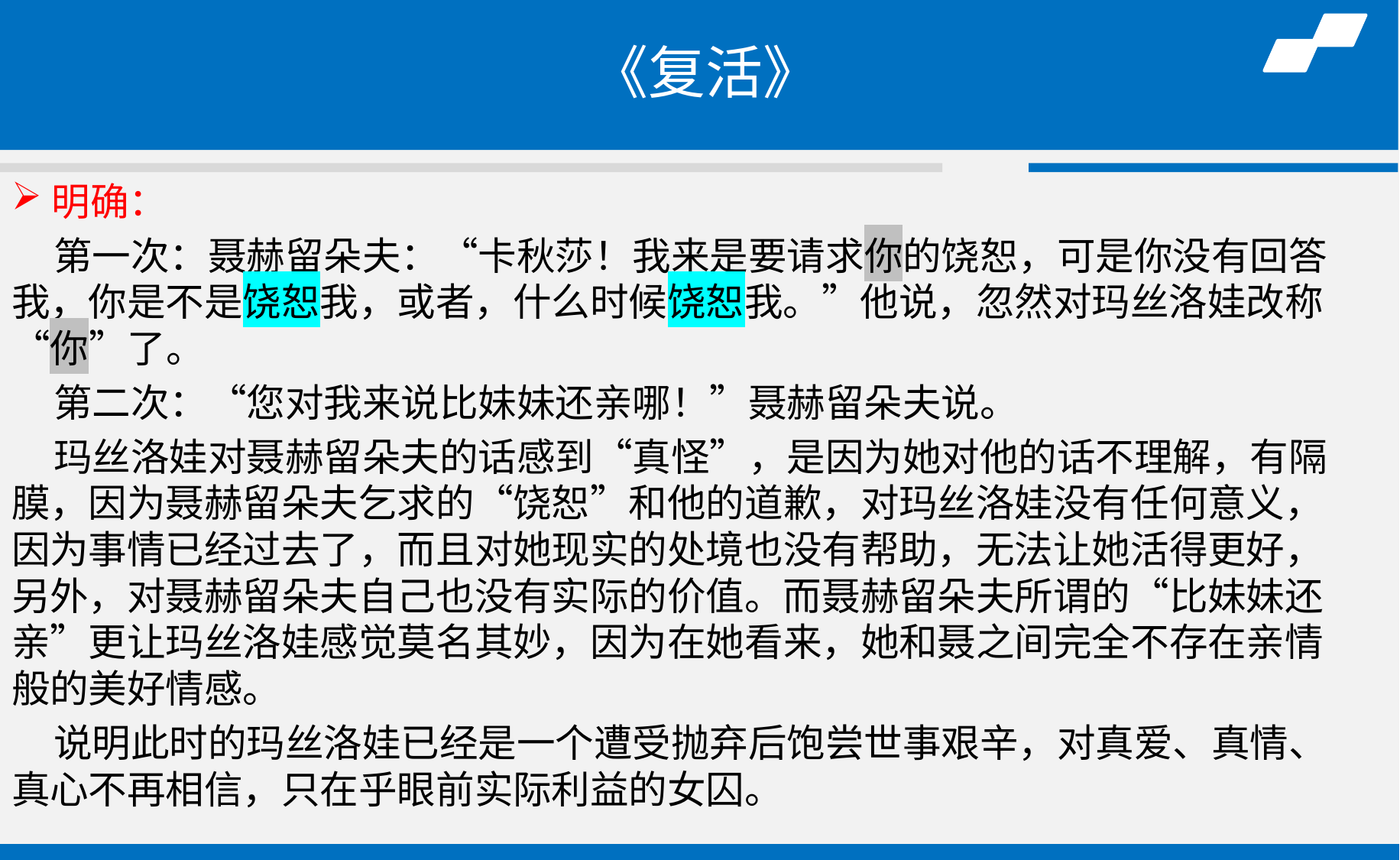

# 《复活》

明确：
    第一次：聂赫留朵夫：“卡秋莎！我来是要请求你的饶恕，可是你没有回答我，你是不是饶恕我，或者，什么时候饶恕我。”他说，忽然对玛丝洛娃改称“你”了。
    第二次：“您对我来说比妹妹还亲哪！”聂赫留朵夫说。
    玛丝洛娃对聂赫留朵夫的话感到“真怪”，是因为她对他的话不理解，有隔膜，因为聂赫留朵夫乞求的“饶恕”和他的道歉，对玛丝洛娃没有任何意义，因为事情已经过去了，而且对她现实的处境也没有帮助，无法让她活得更好，另外，对聂赫留朵夫自己也没有实际的价值。而聂赫留朵夫所谓的“比妹妹还亲”更让玛丝洛娃感觉莫名其妙，因为在她看来，她和聂之间完全不存在亲情般的美好情感。
    说明此时的玛丝洛娃已经是一个遭受抛弃后饱尝世事艰辛，对真爱、真情、真心不再相信，只在乎眼前实际利益的女囚。